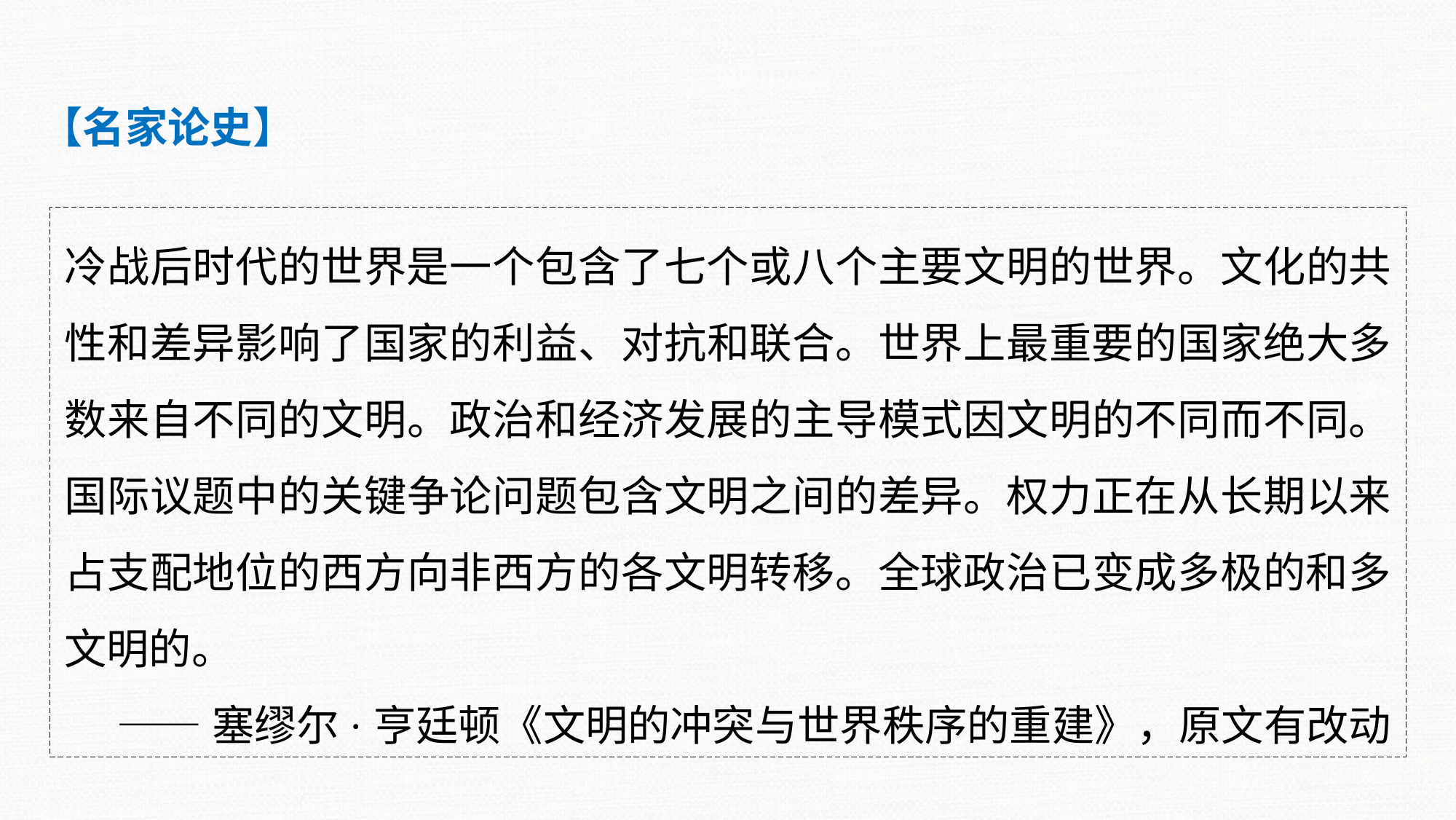

【名家论史】
冷战后时代的世界是一个包含了七个或八个主要文明的世界。文化的共性和差异影响了国家的利益、对抗和联合。世界上最重要的国家绝大多数来自不同的文明。政治和经济发展的主导模式因文明的不同而不同。国际议题中的关键争论问题包含文明之间的差异。权力正在从长期以来占支配地位的西方向非西方的各文明转移。全球政治已变成多极的和多文明的。
——塞缪尔·亨廷顿《文明的冲突与世界秩序的重建》，原文有改动